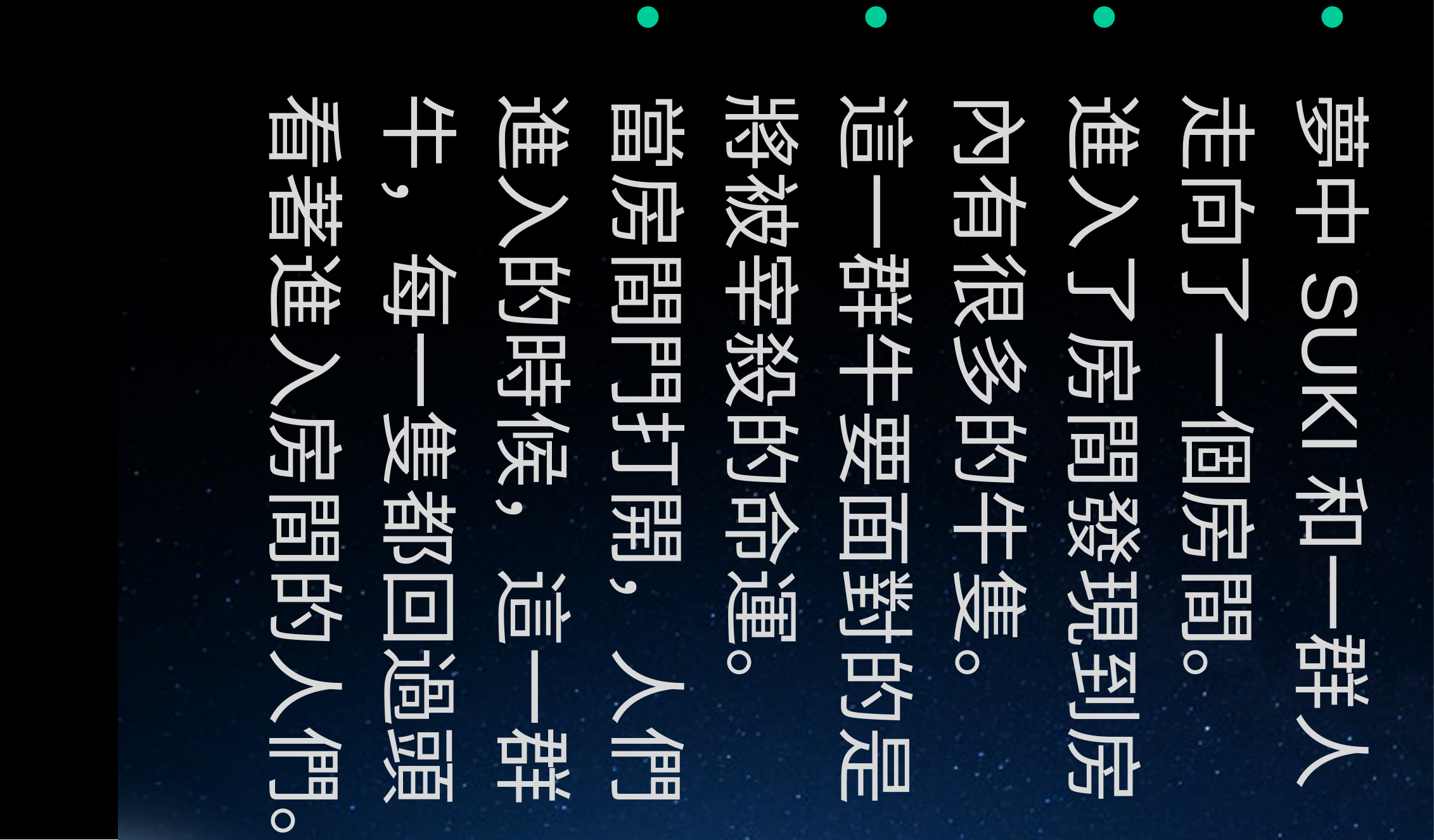

夢中SUKI和一群人走向了一個房間。
進入了房間發現到房內有很多的牛隻。
這一群牛要面對的是將被宰殺的命運。
當房間門打開，人們進入的時候，這一群牛，每一隻都回過頭看著進入房間的人們。